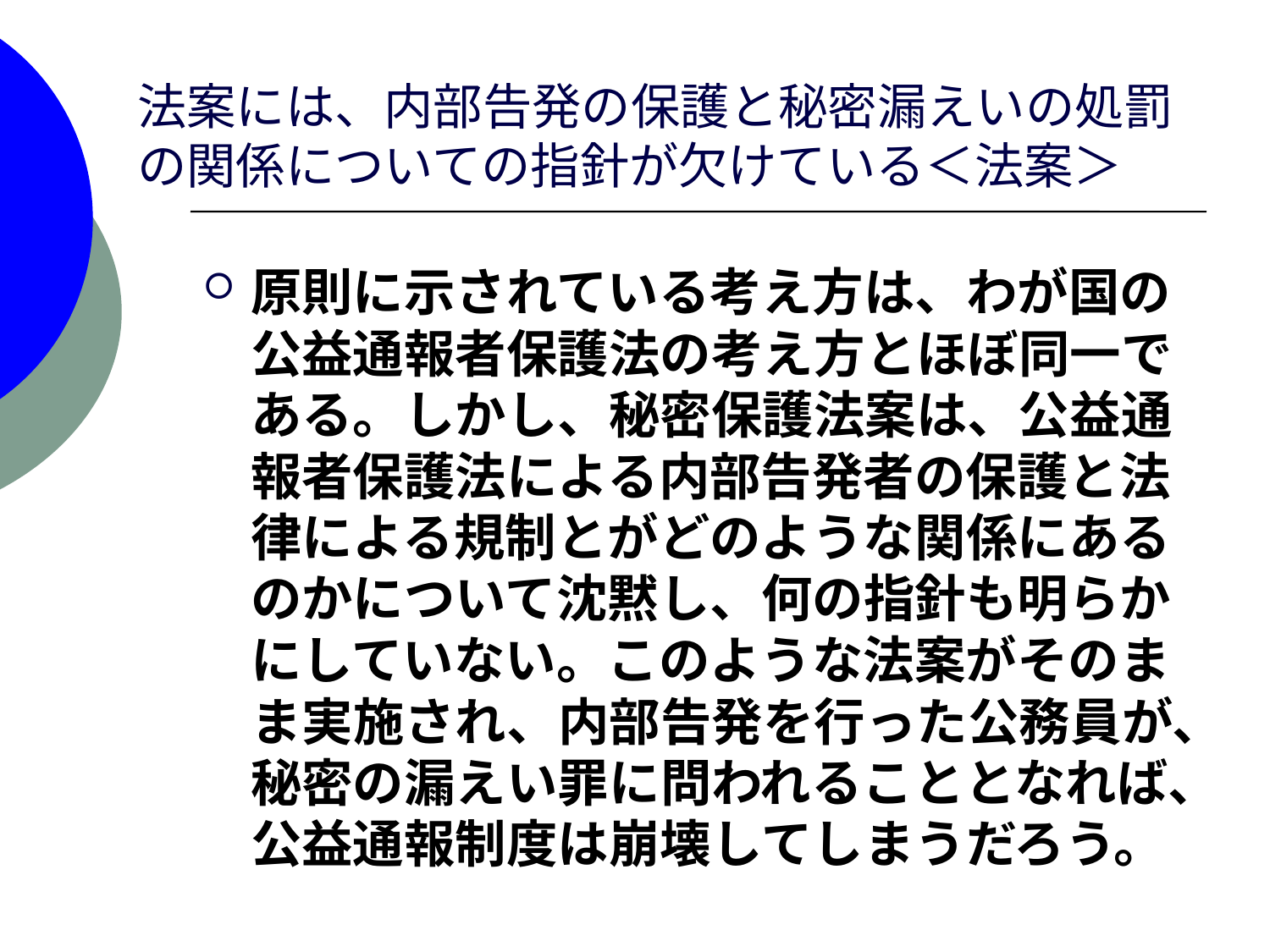

# 法案には、内部告発の保護と秘密漏えいの処罰 の関係についての指針が欠けている＜法案＞
原則に示されている考え方は、わが国の公益通報者保護法の考え方とほぼ同一である。しかし、秘密保護法案は、公益通報者保護法による内部告発者の保護と法律による規制とがどのような関係にあるのかについて沈黙し、何の指針も明らかにしていない。このような法案がそのまま実施され、内部告発を行った公務員が、秘密の漏えい罪に問われることとなれば、公益通報制度は崩壊してしまうだろう。